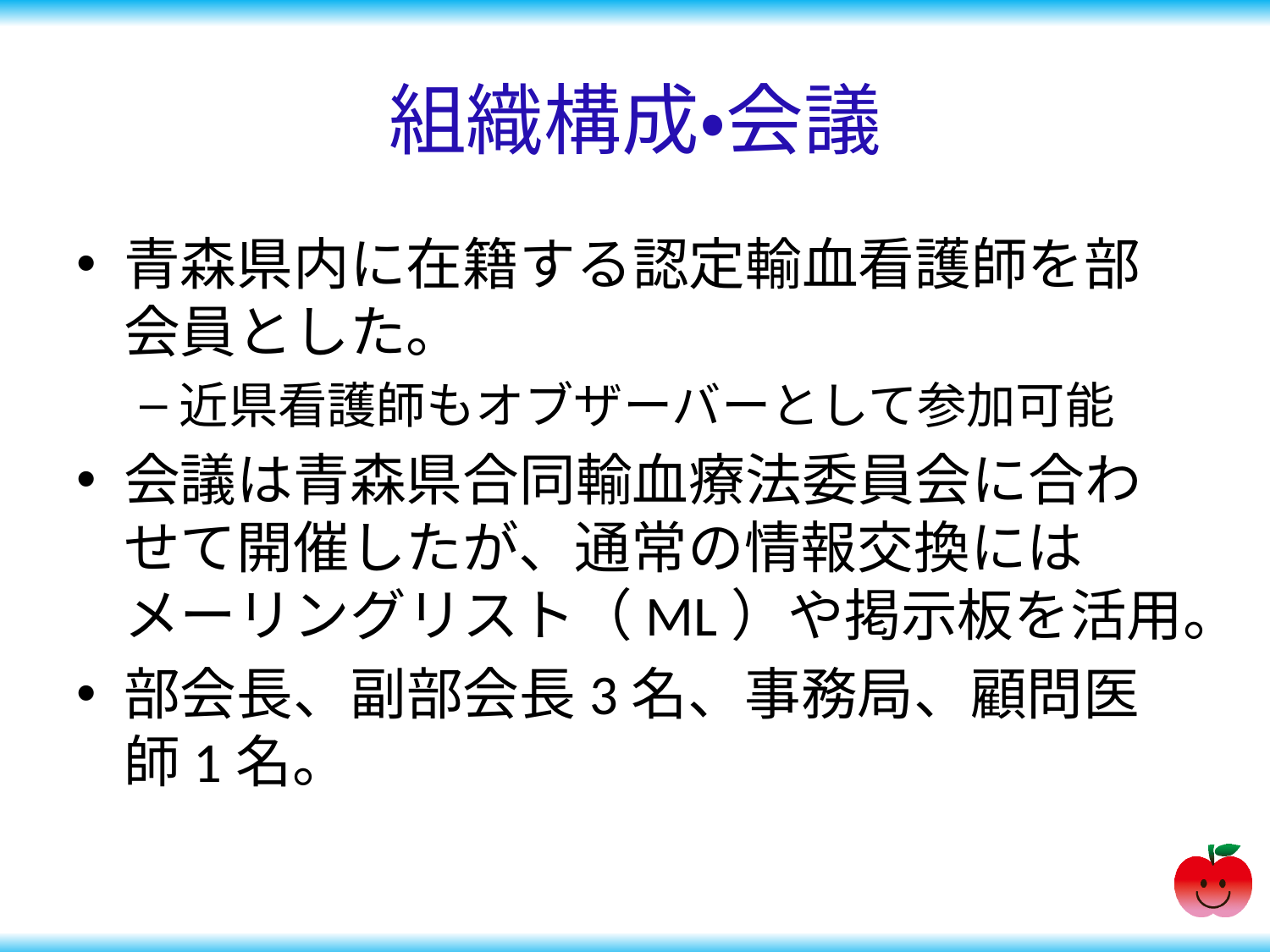

# 組織構成・会議
青森県内に在籍する認定輸血看護師を部会員とした。
近県看護師もオブザーバーとして参加可能
会議は青森県合同輸血療法委員会に合わせて開催したが、通常の情報交換にはメーリングリスト（ML）や掲示板を活用。
部会長、副部会長3名、事務局、顧問医師1名。